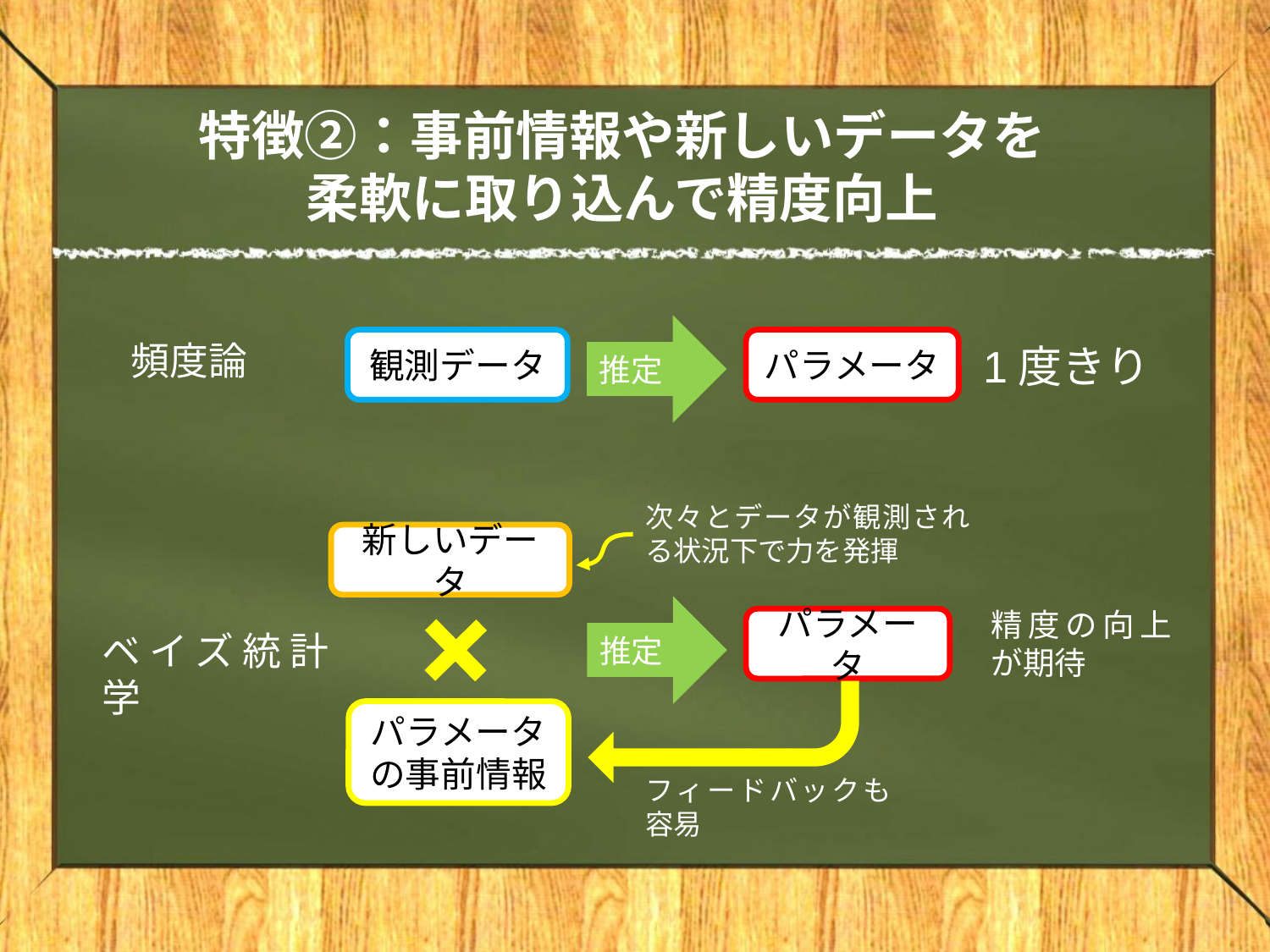

# 特徴②：事前情報や新しいデータを 柔軟に取り込んで精度向上
推定
観測データ
パラメータ
頻度論
1度きり
次々とデータが観測される状況下で力を発揮
新しいデータ
観測データ
推定
精度の向上が期待
パラメータ

ベイズ統計学

パラメータの事前情報
フィードバックも容易